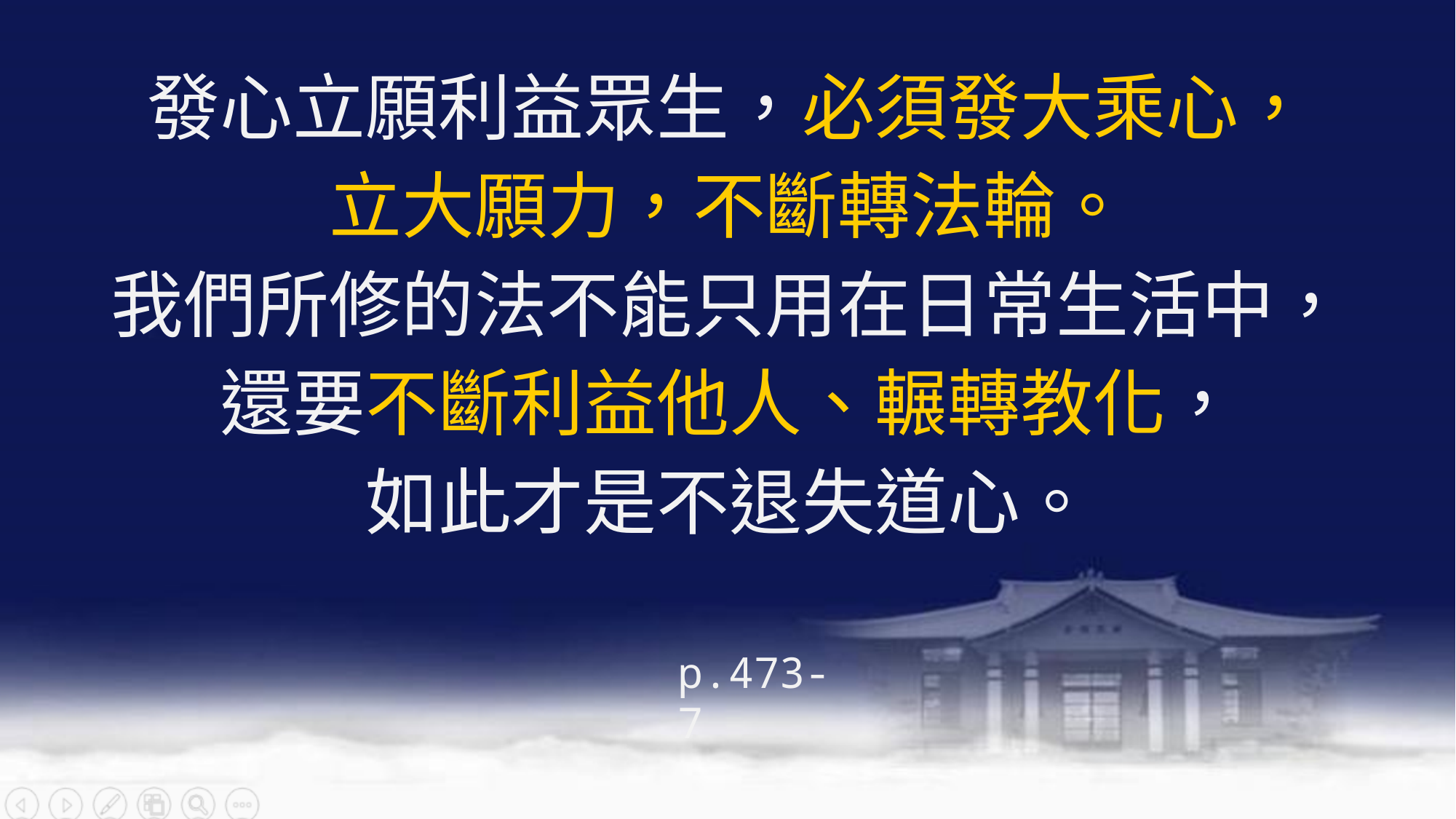

# 發心立願利益眾生，必須發大乘心， 立大願力，不斷轉法輪。 我們所修的法不能只用在日常生活中， 還要不斷利益他人、輾轉教化， 如此才是不退失道心。
p.473-7